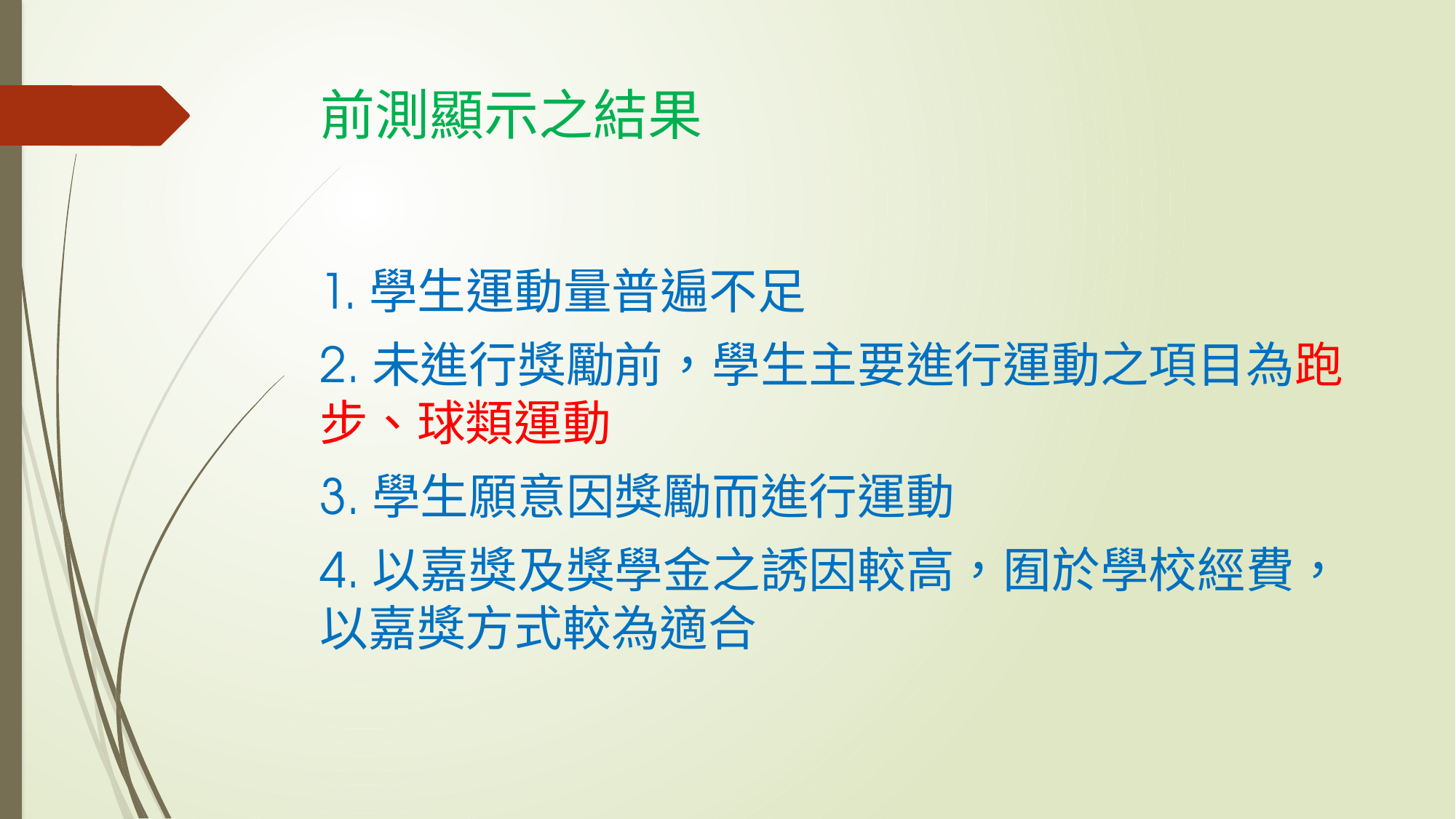

# 前測顯示之結果
1.學生運動量普遍不足
2.未進行獎勵前，學生主要進行運動之項目為跑步、球類運動
3.學生願意因獎勵而進行運動
4.以嘉獎及獎學金之誘因較高，囿於學校經費，以嘉獎方式較為適合